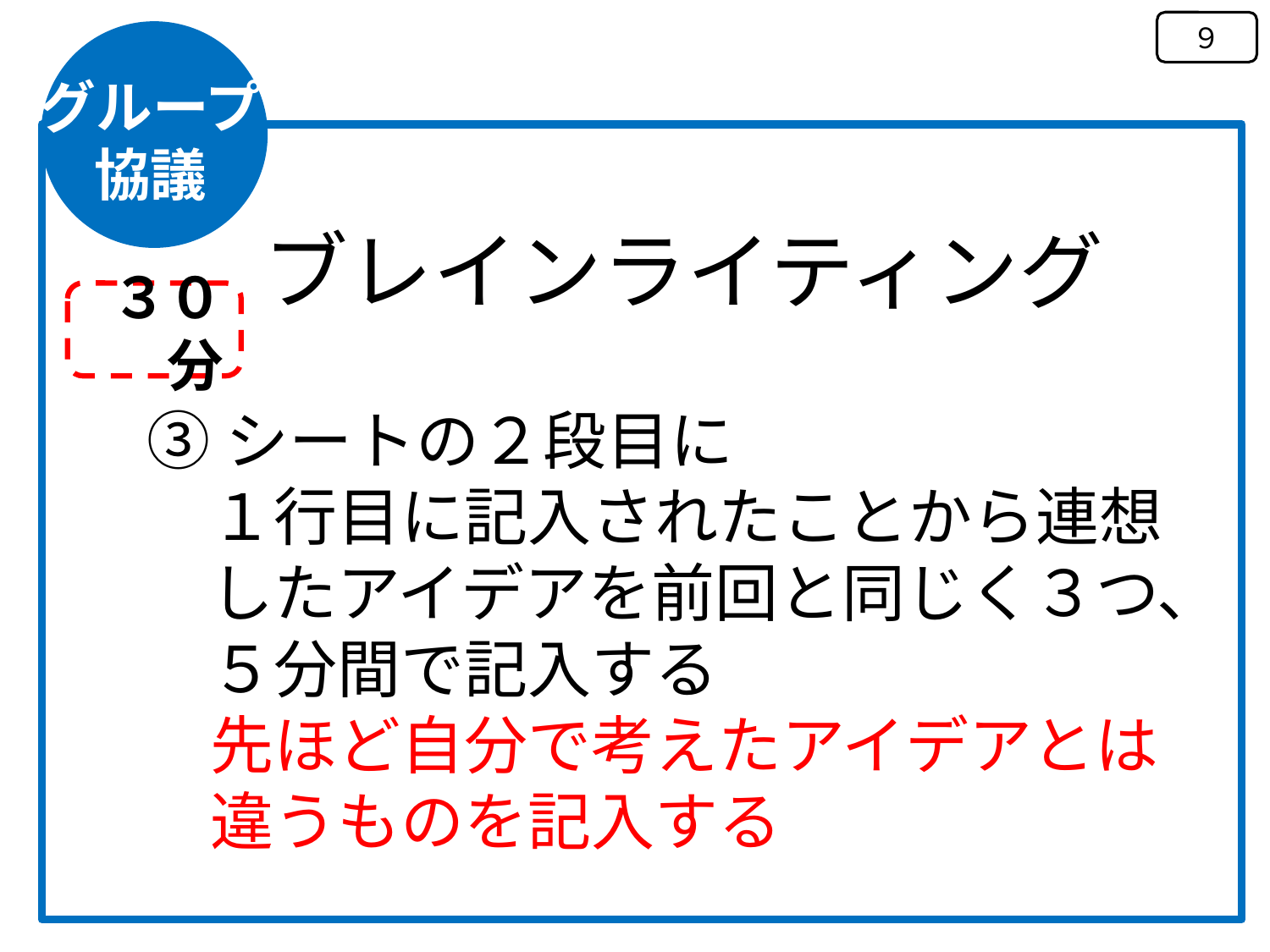

９

グループ
協議

ブレインライティング

３０分
③シートの２段目に
　１行目に記入されたことから連想
　したアイデアを前回と同じく３つ、
　５分間で記入する
　先ほど自分で考えたアイデアとは
　違うものを記入する